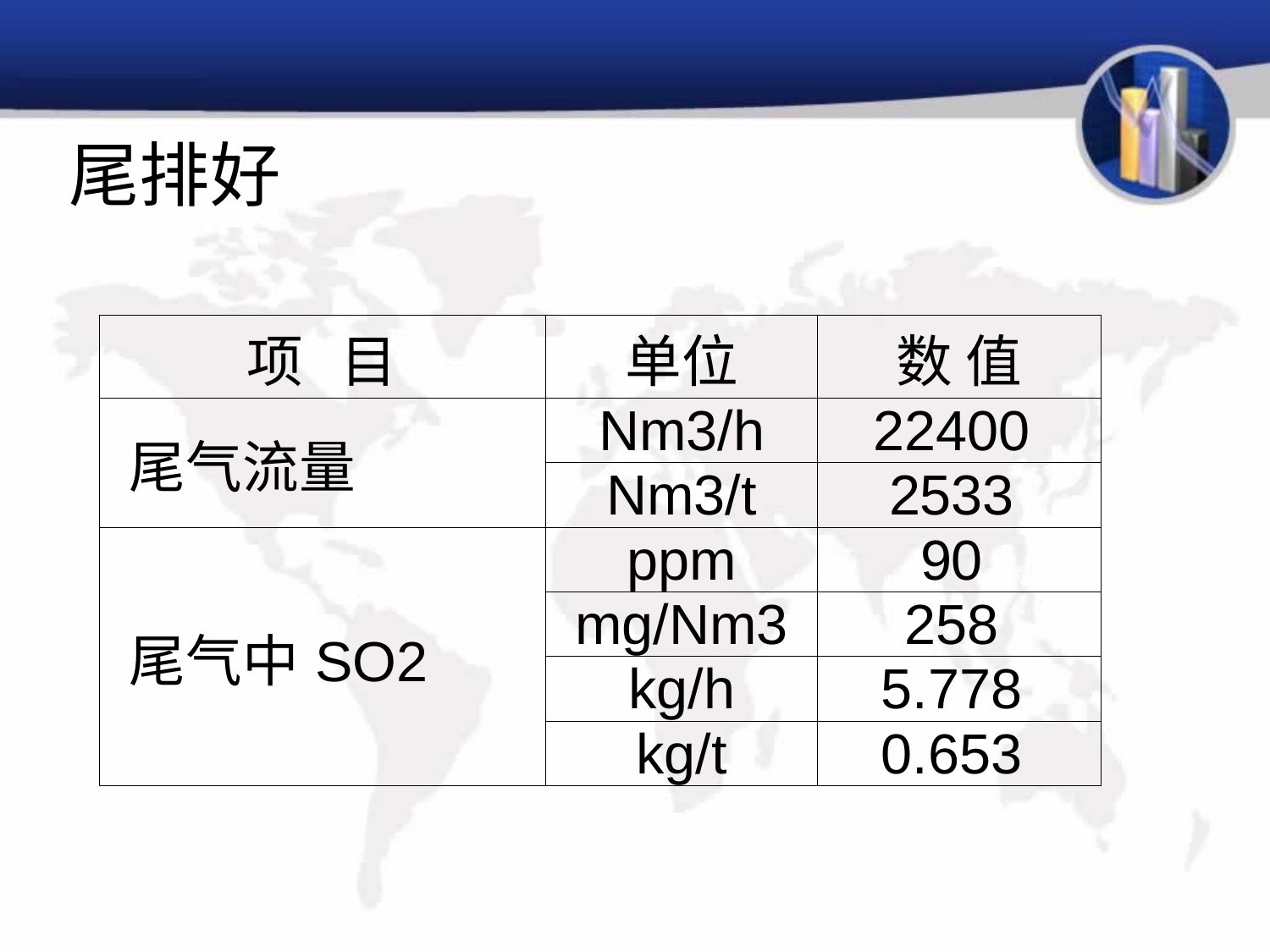

# 尾排好

| 项 目 | 单位 | 数 值 |
| --- | --- | --- |
| 尾气流量 | Nm3/h | 22400 |
|  | Nm3/t | 2533 |
| 尾气中SO2 | ppm | 90 |
|  | mg/Nm3 | 258 |
|  | kg/h | 5.778 |
|  | kg/t | 0.653 |